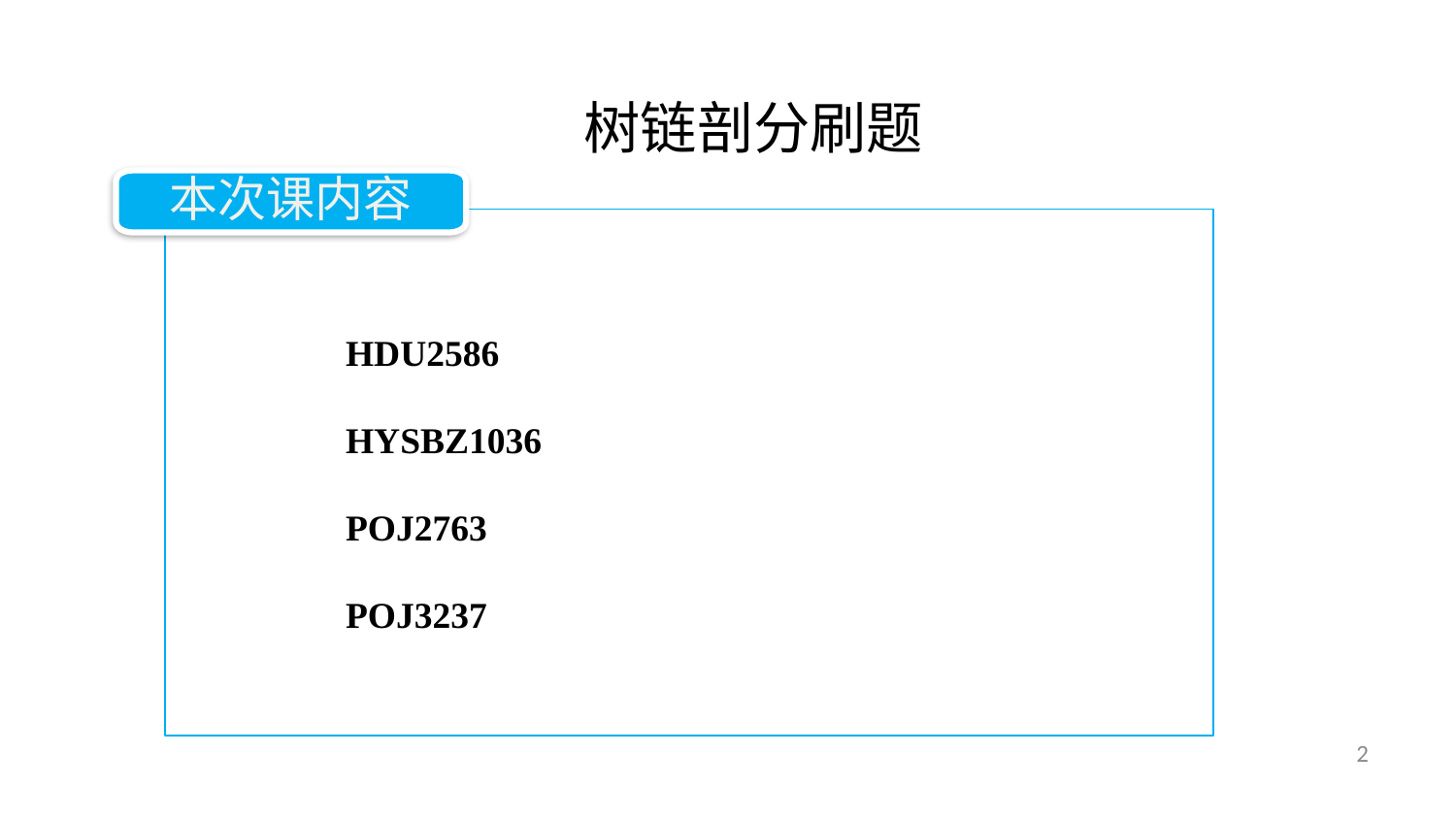

树链剖分刷题
本次课内容

HDU2586
HYSBZ1036
POJ2763
POJ3237
2